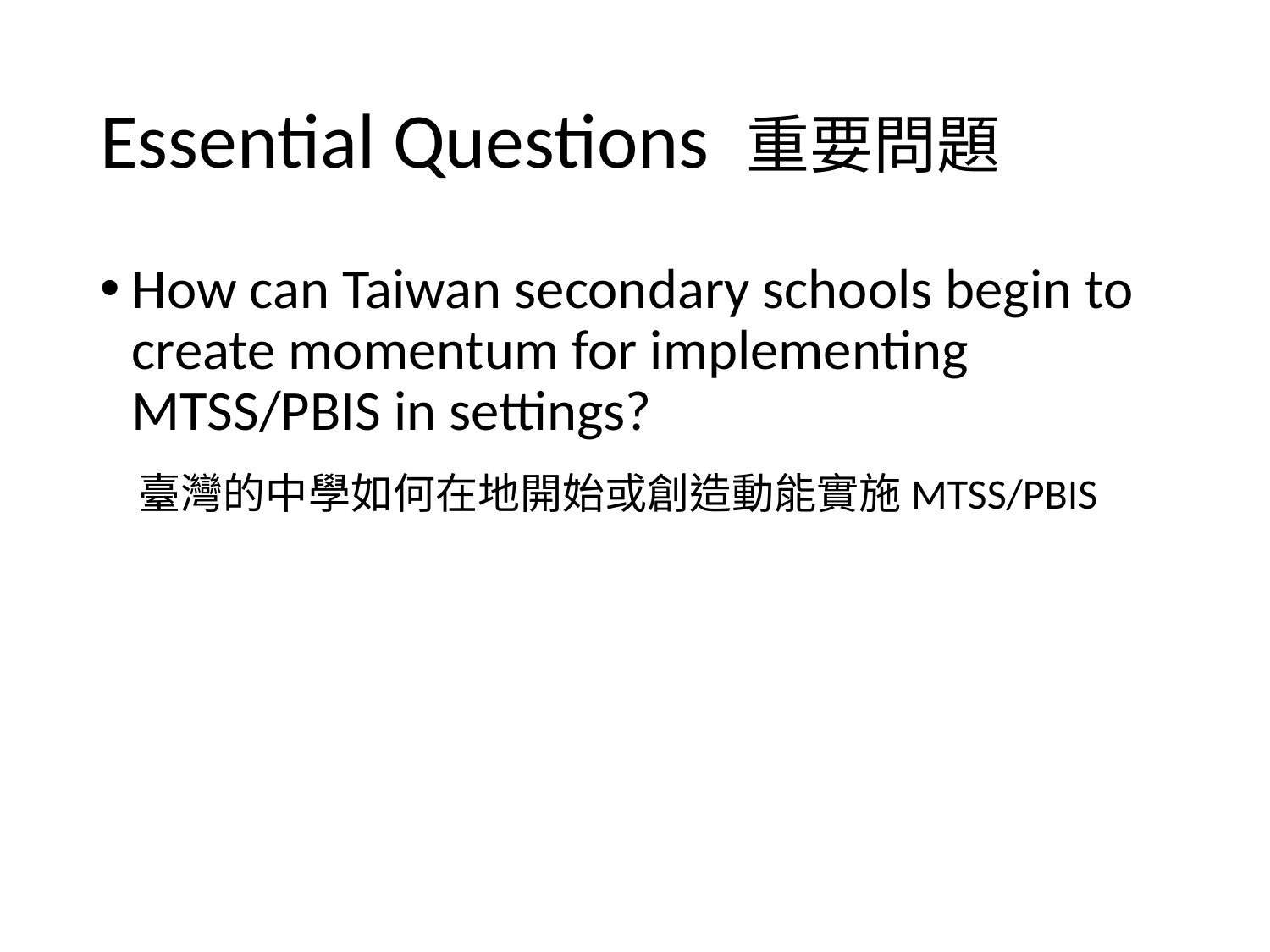

# Essential Questions 重要問題
How can Taiwan secondary schools begin to create momentum for implementing MTSS/PBIS in settings?
  臺灣的中學如何在地開始或創造動能實施MTSS/PBIS